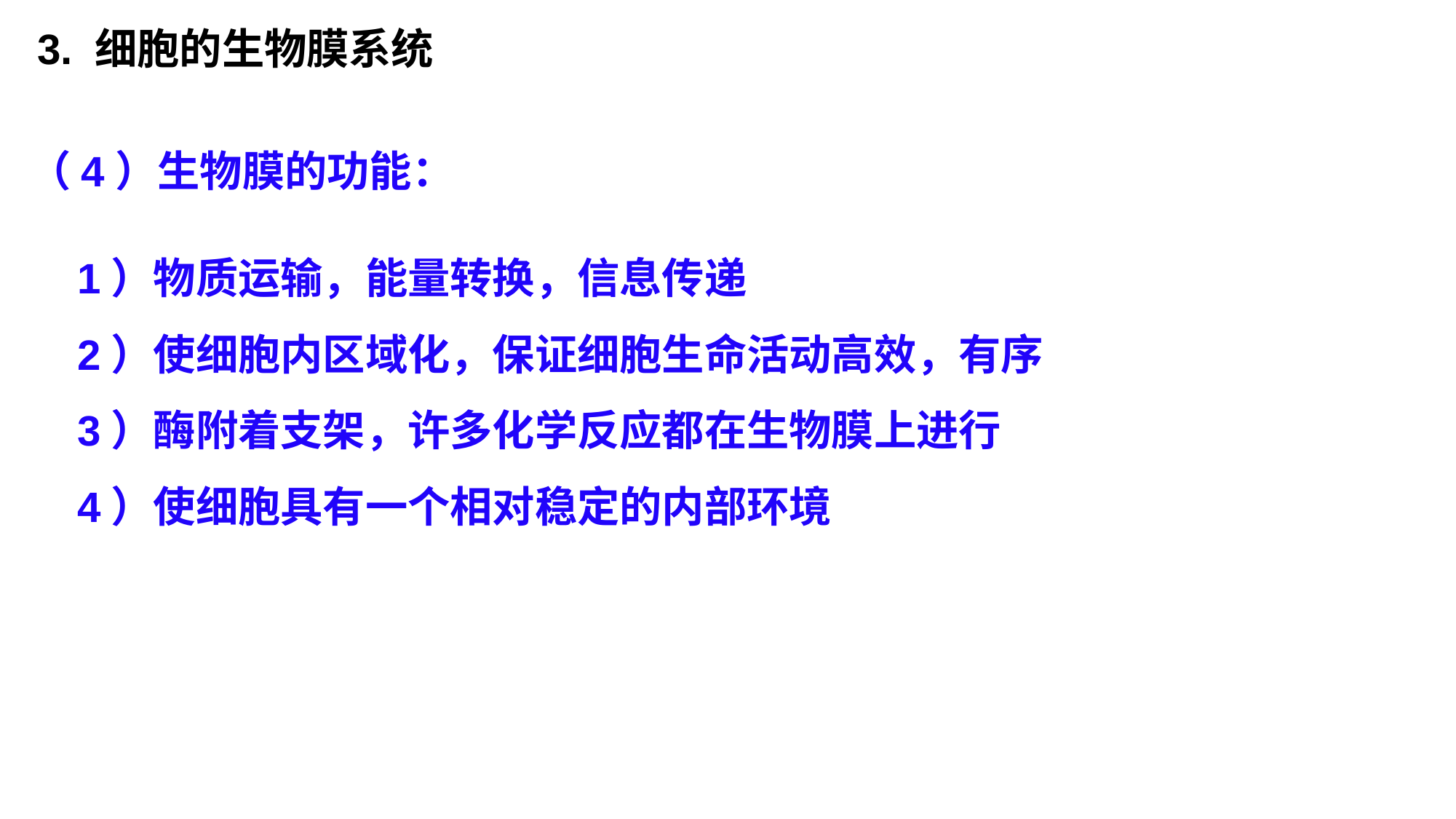

3. 细胞的生物膜系统
（4）生物膜的功能：
1）物质运输，能量转换，信息传递
2）使细胞内区域化，保证细胞生命活动高效，有序
3）酶附着支架，许多化学反应都在生物膜上进行
4）使细胞具有一个相对稳定的内部环境